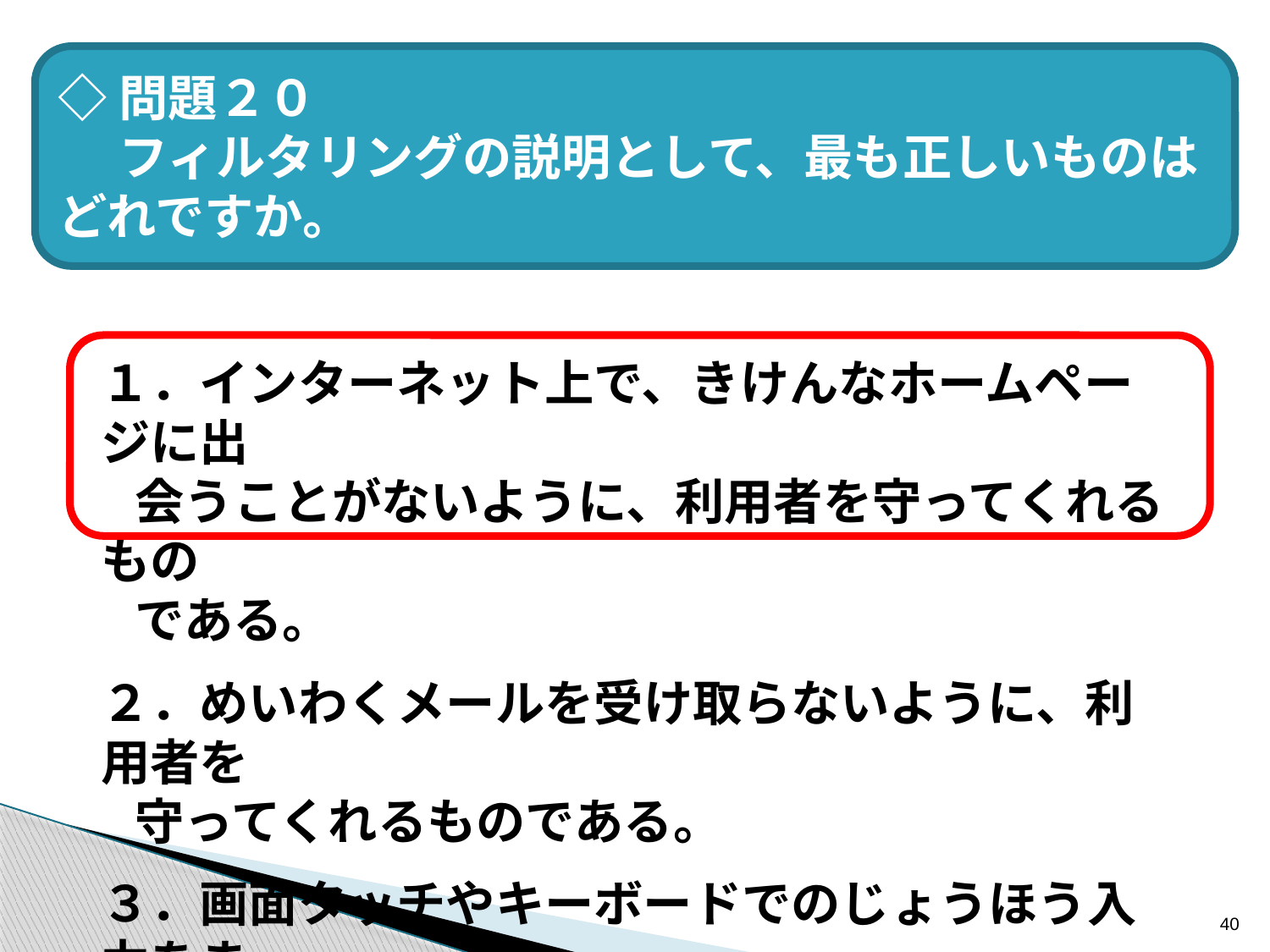

◇問題２０
　 フィルタリングの説明として、最も正しいものはどれですか。

１．インターネット上で、きけんなホームページに出
  会うことがないように、利用者を守ってくれるもの
  である。

２．めいわくメールを受け取らないように、利用者を
  守ってくれるものである。

３．画面タッチやキーボードでのじょうほう入力をま
  ちがわないようにするためのものである。
40